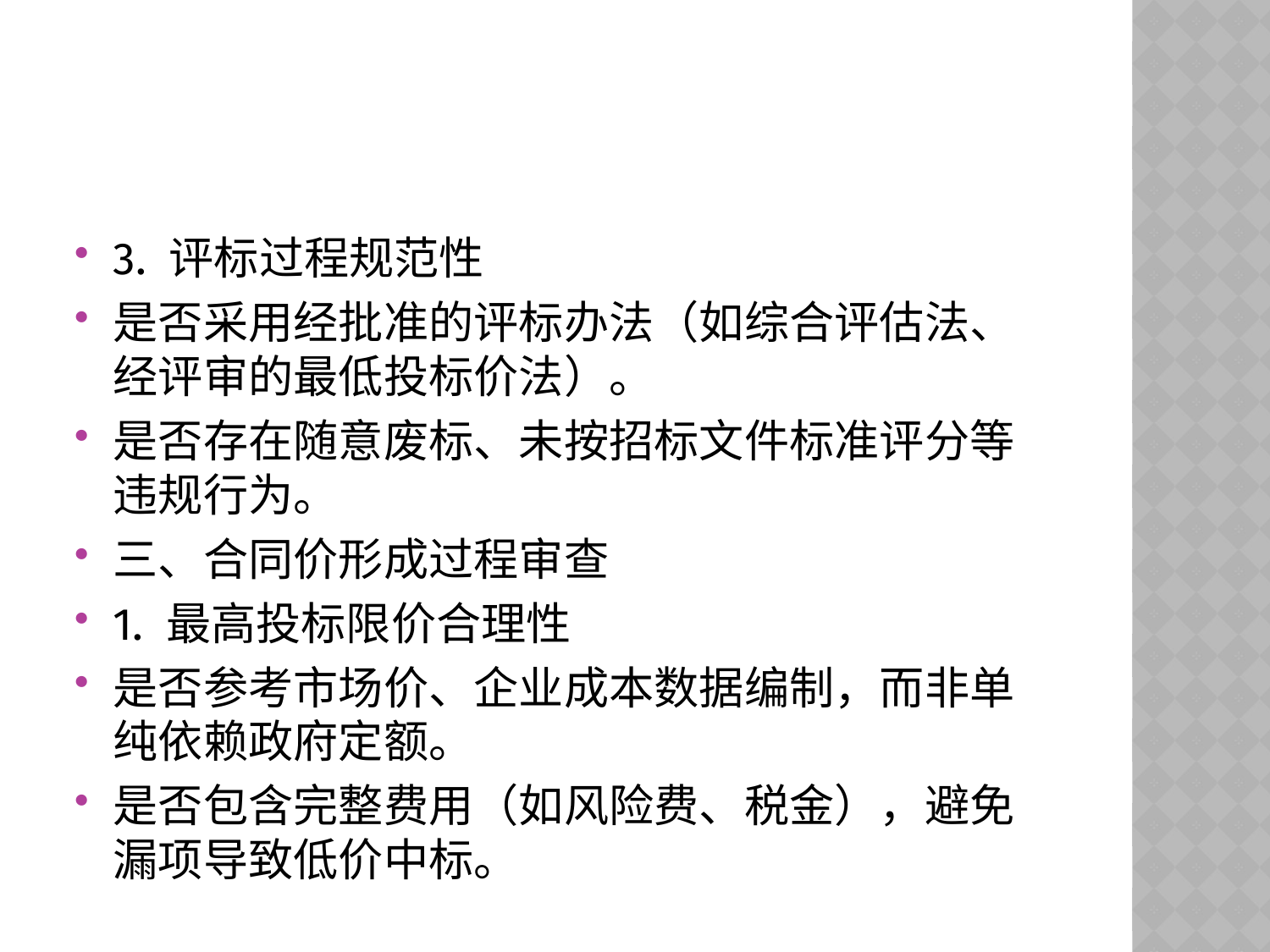

#
3. 评标过程规范性
是否采用经批准的评标办法（如综合评估法、经评审的最低投标价法）。
是否存在随意废标、未按招标文件标准评分等违规行为。
三、合同价形成过程审查
1. 最高投标限价合理性
是否参考市场价、企业成本数据编制，而非单纯依赖政府定额。
是否包含完整费用（如风险费、税金），避免漏项导致低价中标。